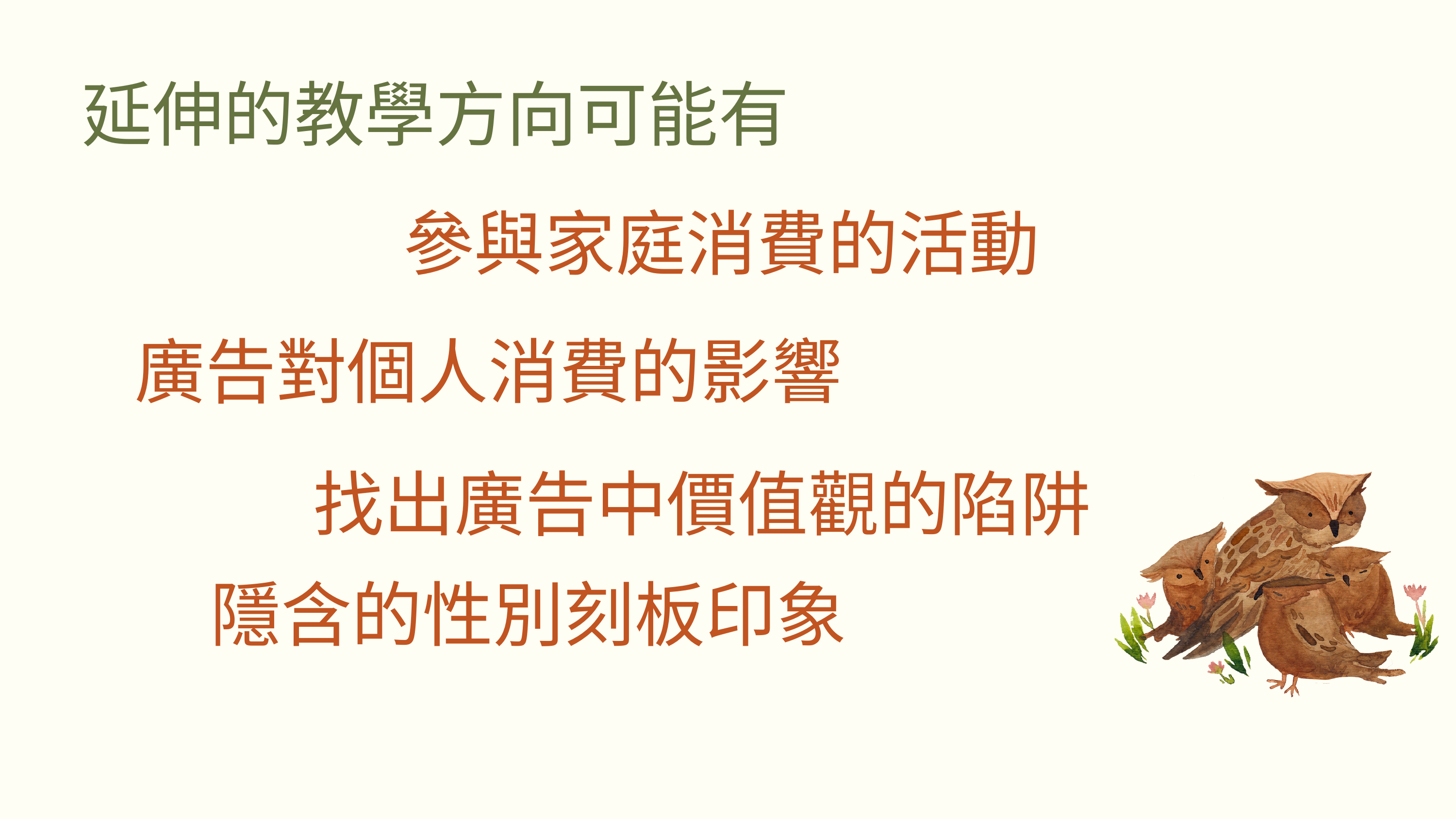

延伸的教學方向可能有
參與家庭消費的活動
廣告對個人消費的影響
找出廣告中價值觀的陷阱

隱含的性別刻板印象